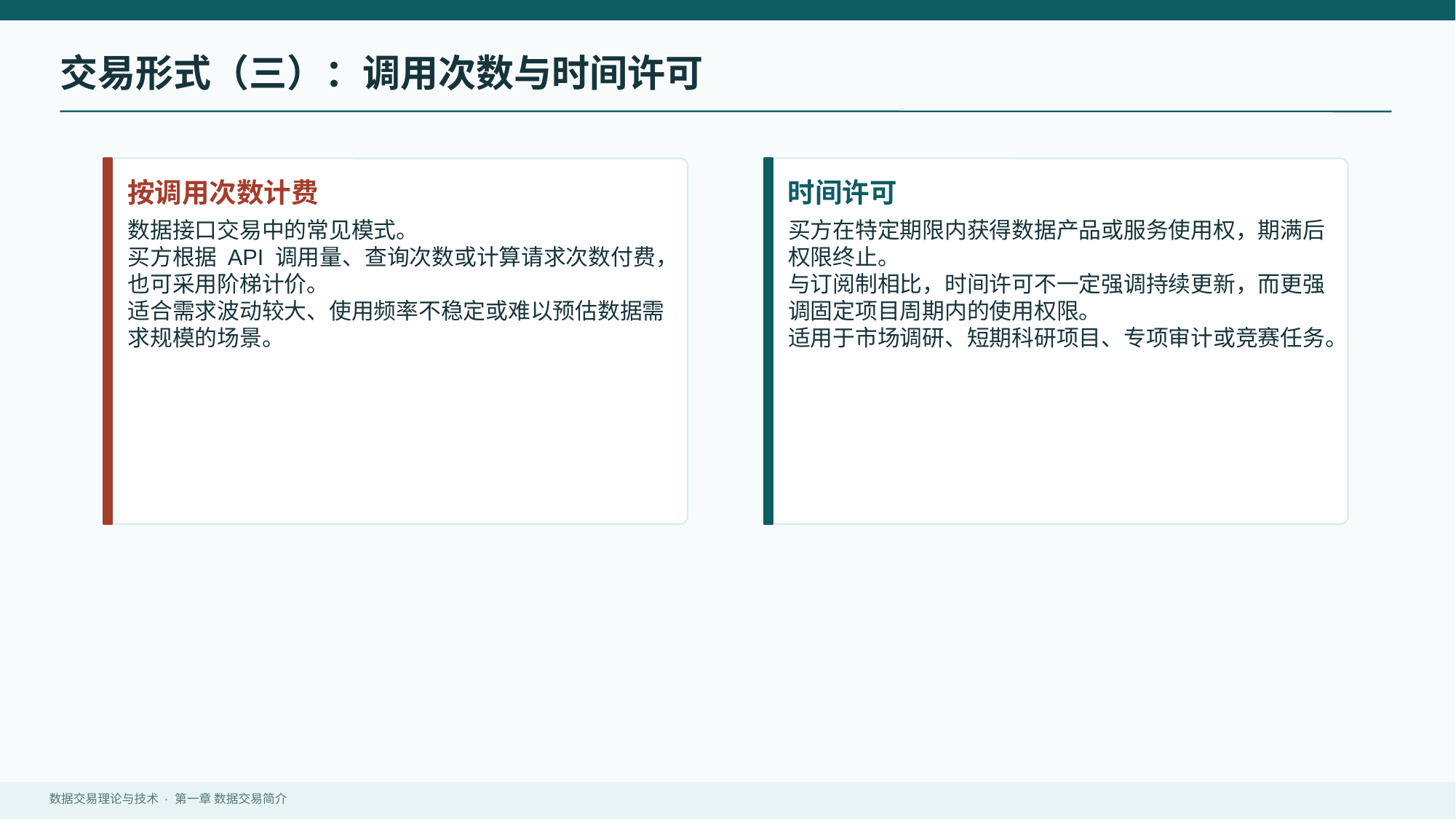

交易形式（三）：调用次数与时间许可

按调用次数计费
时间许可
数据接口交易中的常见模式。
买方根据 API 调用量、查询次数或计算请求次数付费，也可采用阶梯计价。
适合需求波动较大、使用频率不稳定或难以预估数据需求规模的场景。
买方在特定期限内获得数据产品或服务使用权，期满后权限终止。
与订阅制相比，时间许可不一定强调持续更新，而更强调固定项目周期内的使用权限。
适用于市场调研、短期科研项目、专项审计或竞赛任务。
55